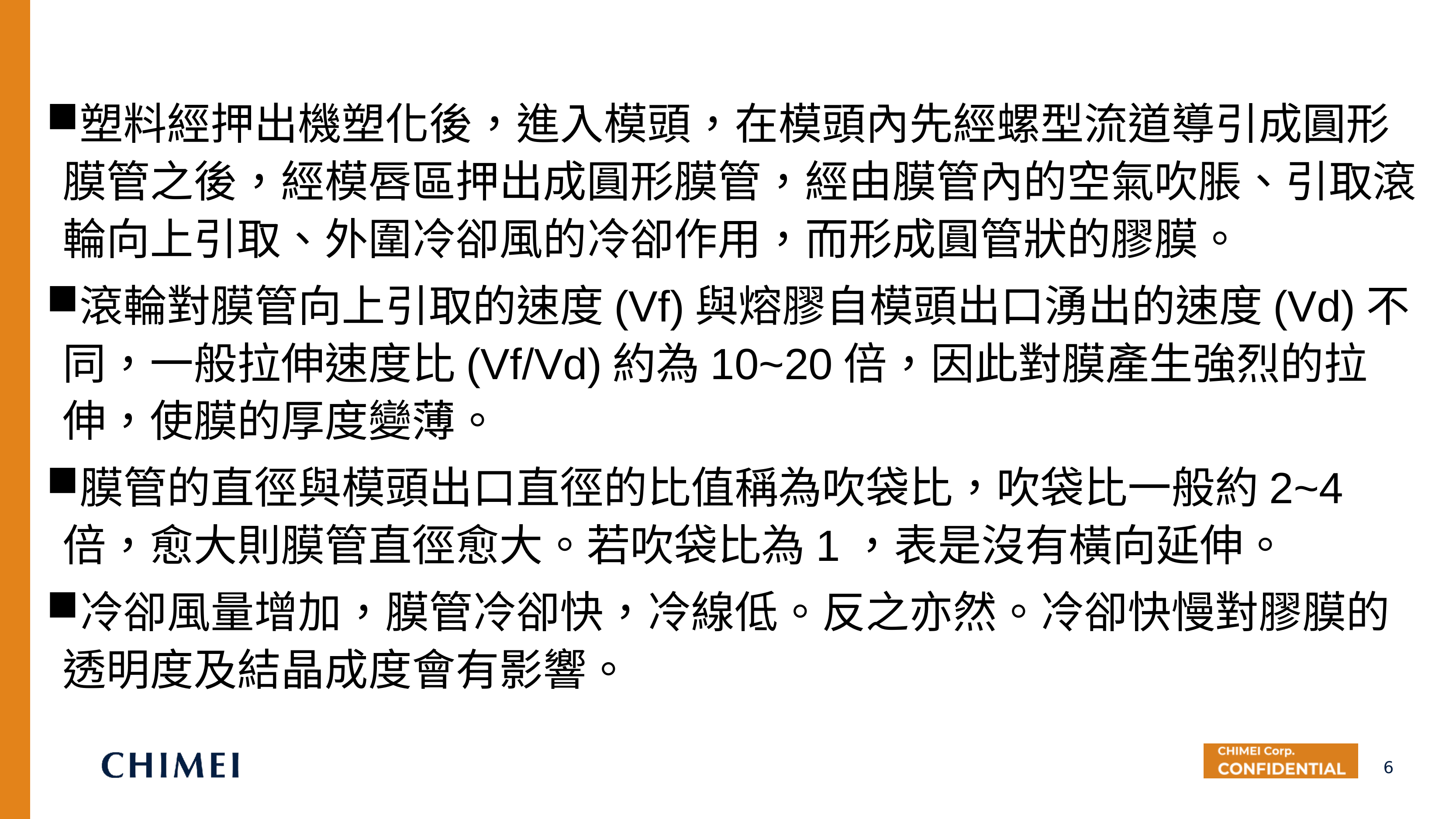

塑料經押出機塑化後，進入模頭，在模頭內先經螺型流道導引成圓形膜管之後，經模唇區押出成圓形膜管，經由膜管內的空氣吹脹、引取滾輪向上引取、外圍冷卻風的冷卻作用，而形成圓管狀的膠膜。
滾輪對膜管向上引取的速度(Vf)與熔膠自模頭出口湧出的速度(Vd)不同，一般拉伸速度比(Vf/Vd)約為10~20倍，因此對膜產生強烈的拉伸，使膜的厚度變薄。
膜管的直徑與模頭出口直徑的比值稱為吹袋比，吹袋比一般約2~4倍，愈大則膜管直徑愈大。若吹袋比為1，表是沒有橫向延伸。
冷卻風量增加，膜管冷卻快，冷線低。反之亦然。冷卻快慢對膠膜的透明度及結晶成度會有影響。
6